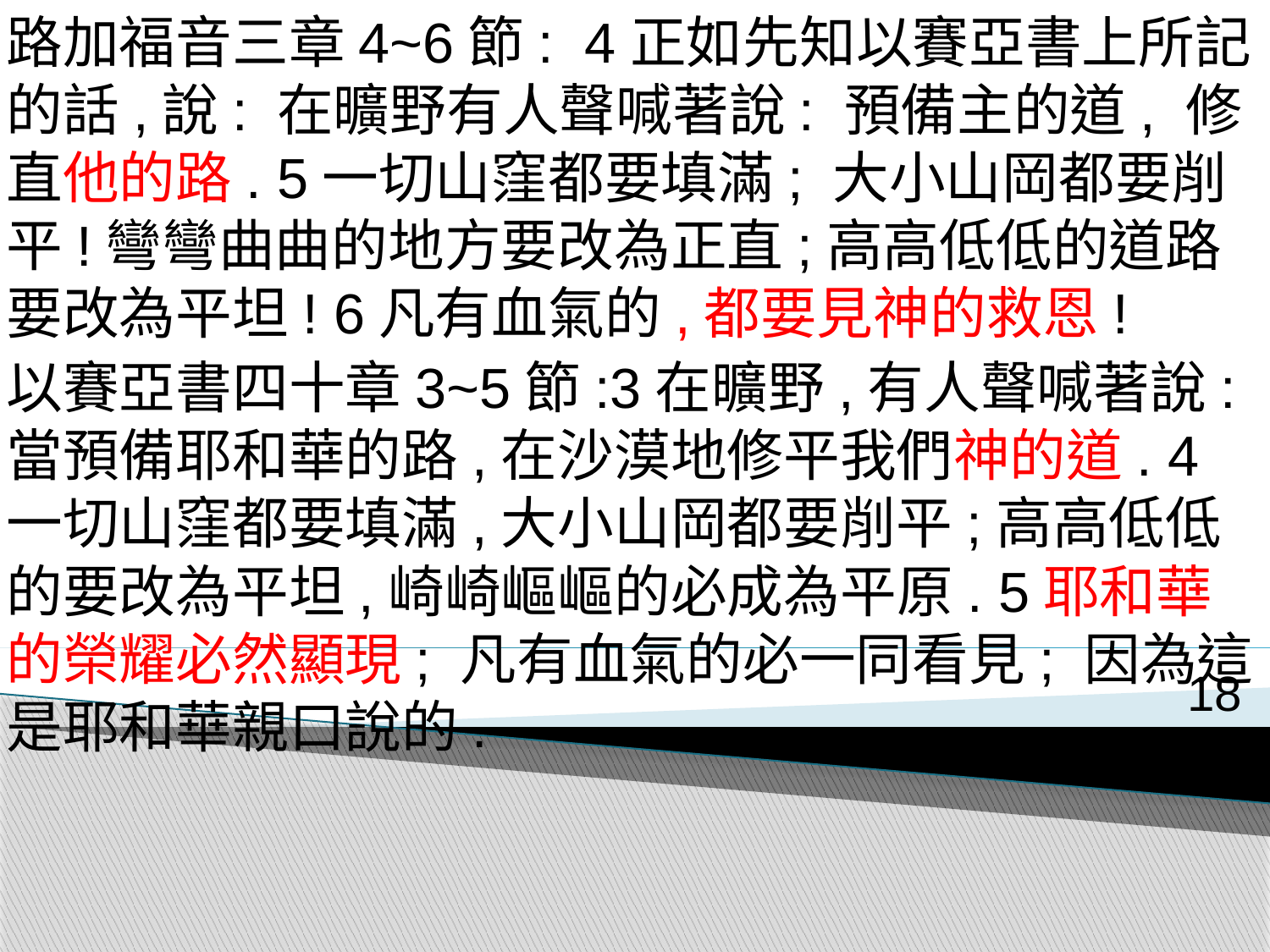

路加福音三章4~6節:  4正如先知以賽亞書上所記的話,說: 在曠野有人聲喊著說: 預備主的道, 修直他的路. 5一切山窪都要填滿; 大小山岡都要削平!彎彎曲曲的地方要改為正直;高高低低的道路要改為平坦! 6凡有血氣的,都要見神的救恩!
以賽亞書四十章3~5節:3在曠野,有人聲喊著說:當預備耶和華的路,在沙漠地修平我們神的道. 4一切山窪都要填滿,大小山岡都要削平;高高低低的要改為平坦,崎崎嶇嶇的必成為平原. 5耶和華的榮耀必然顯現; 凡有血氣的必一同看見; 因為這是耶和華親口說的.
18